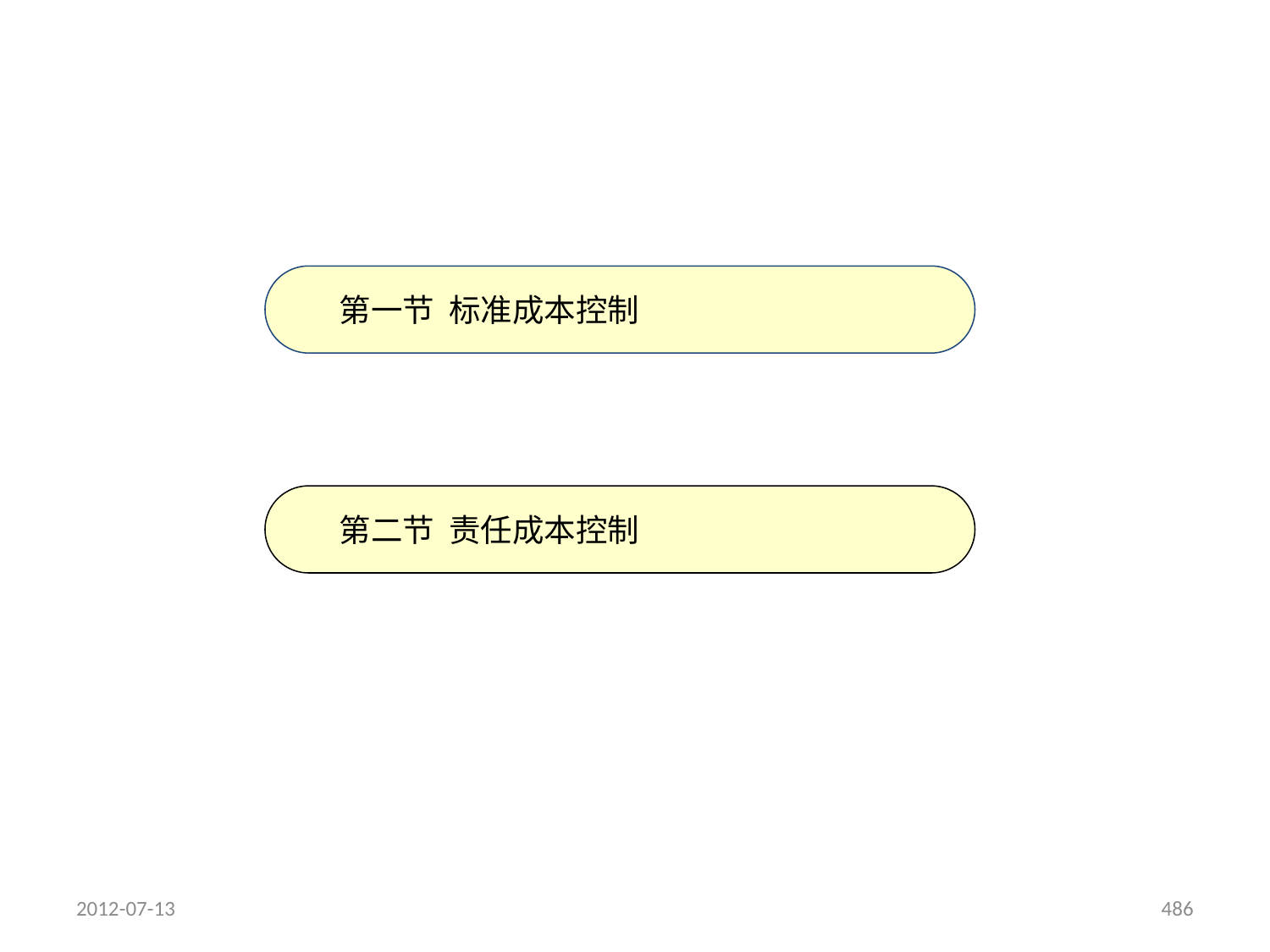

# 第十三章   会计控制
第一节  标准成本控制
第二节  责任成本控制
2012-07-13
486